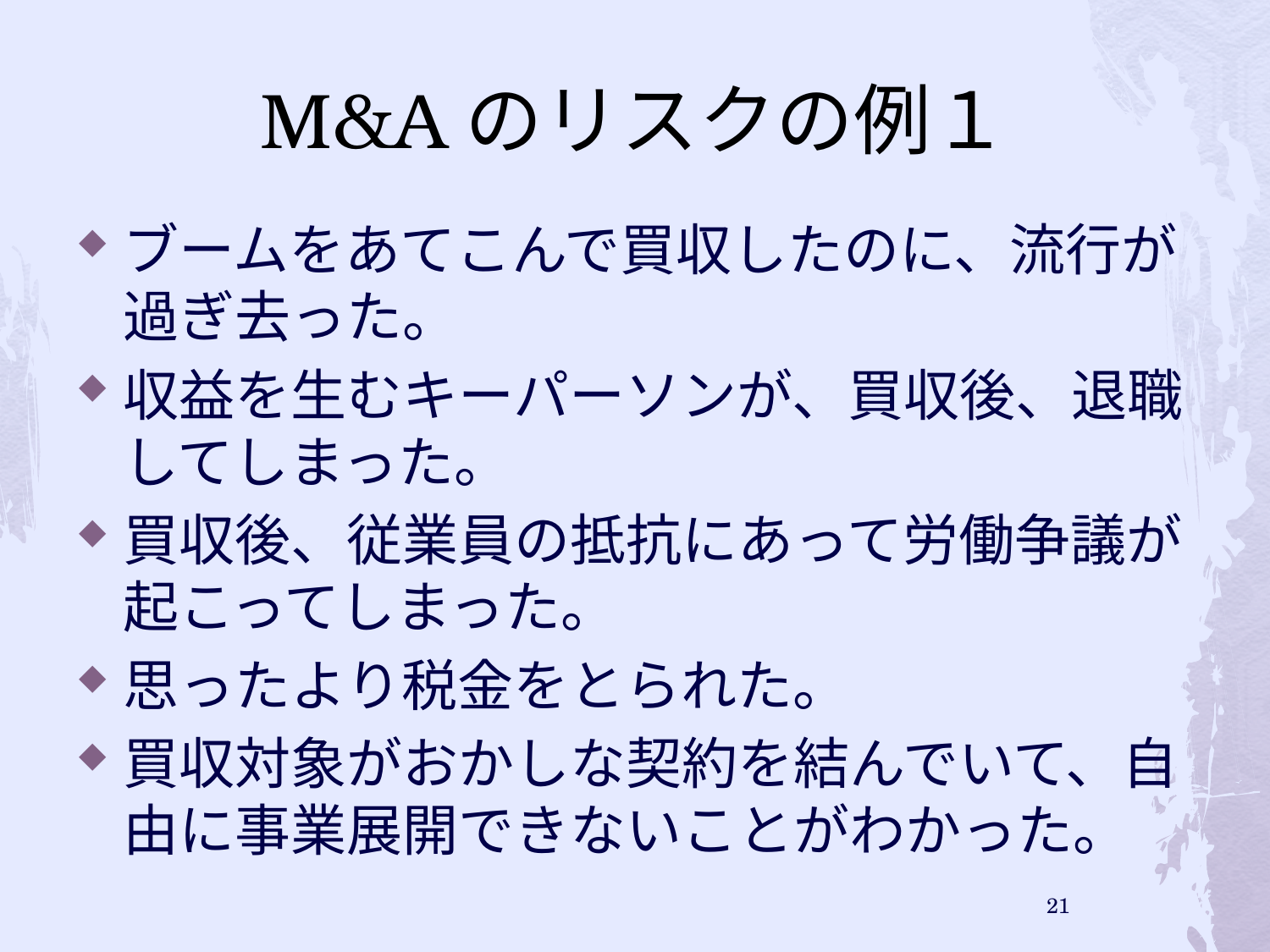

# M&Aのリスクの例１
ブームをあてこんで買収したのに、流行が過ぎ去った。
収益を生むキーパーソンが、買収後、退職してしまった。
買収後、従業員の抵抗にあって労働争議が起こってしまった。
思ったより税金をとられた。
買収対象がおかしな契約を結んでいて、自由に事業展開できないことがわかった。

21